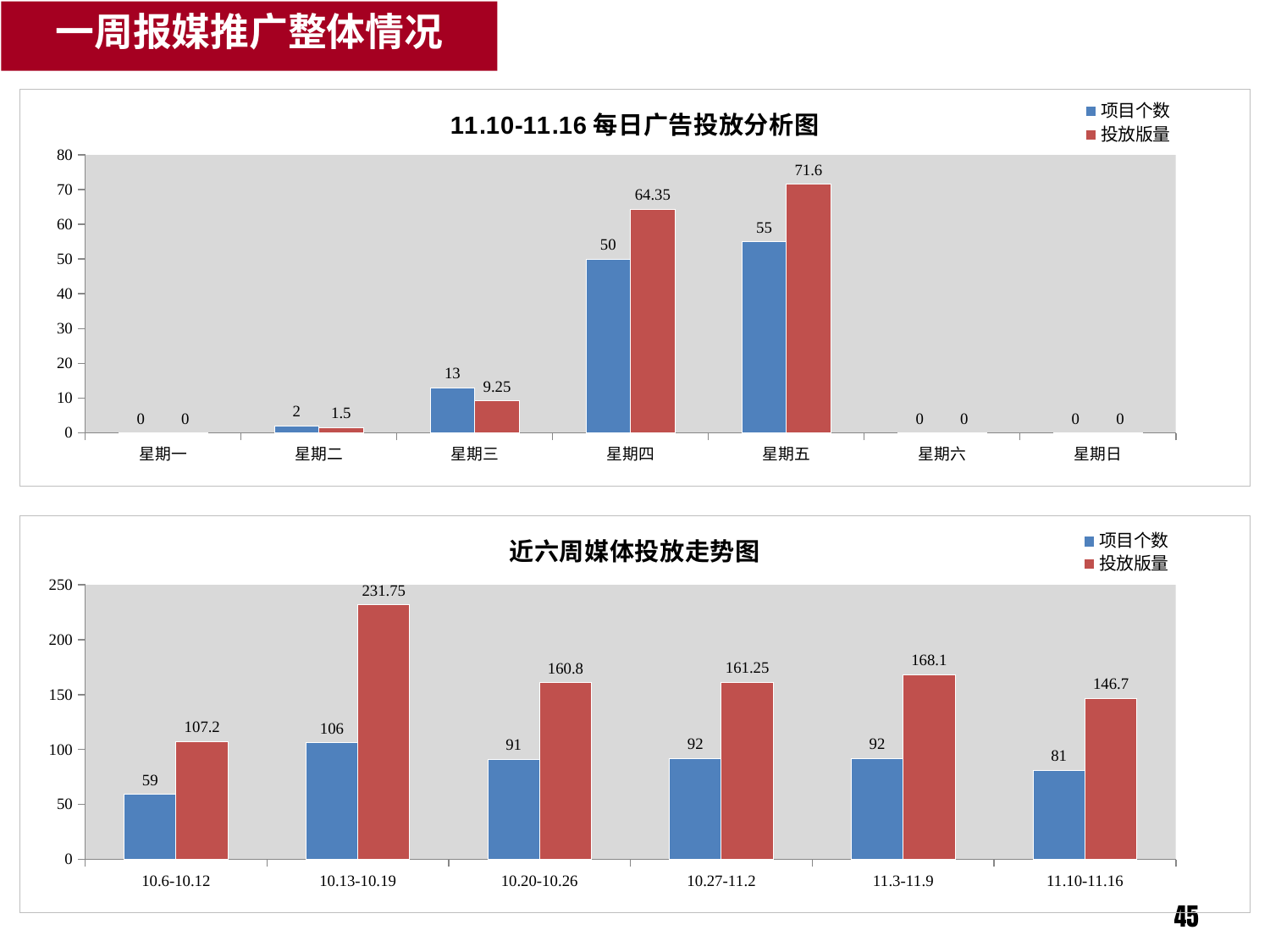

一周报媒推广整体情况

### Chart

| Category | 项目个数 | 投放版量 |
|---|---|---|
| 星期一 | 0.0 | 0.0 |
| 星期二 | 2.0 | 1.5 |
| 星期三 | 13.0 | 9.25 |
| 星期四 | 50.0 | 64.35 |
| 星期五 | 55.0 | 71.60000000000001 |
| 星期六 | 0.0 | 0.0 |
| 星期日 | 0.0 | 0.0 |

### Chart

| Category | 项目个数 | 投放版量 |
|---|---|---|
| 10.6-10.12 | 59.0 | 107.19999999999999 |
| 10.13-10.19 | 106.0 | 231.75 |
| 10.20-10.26 | 91.0 | 160.79999999999998 |
| 10.27-11.2 | 92.0 | 161.25 |
| 11.3-11.9 | 92.0 | 168.09999999999997 |
| 11.10-11.16 | 81.0 | 146.7 |
45